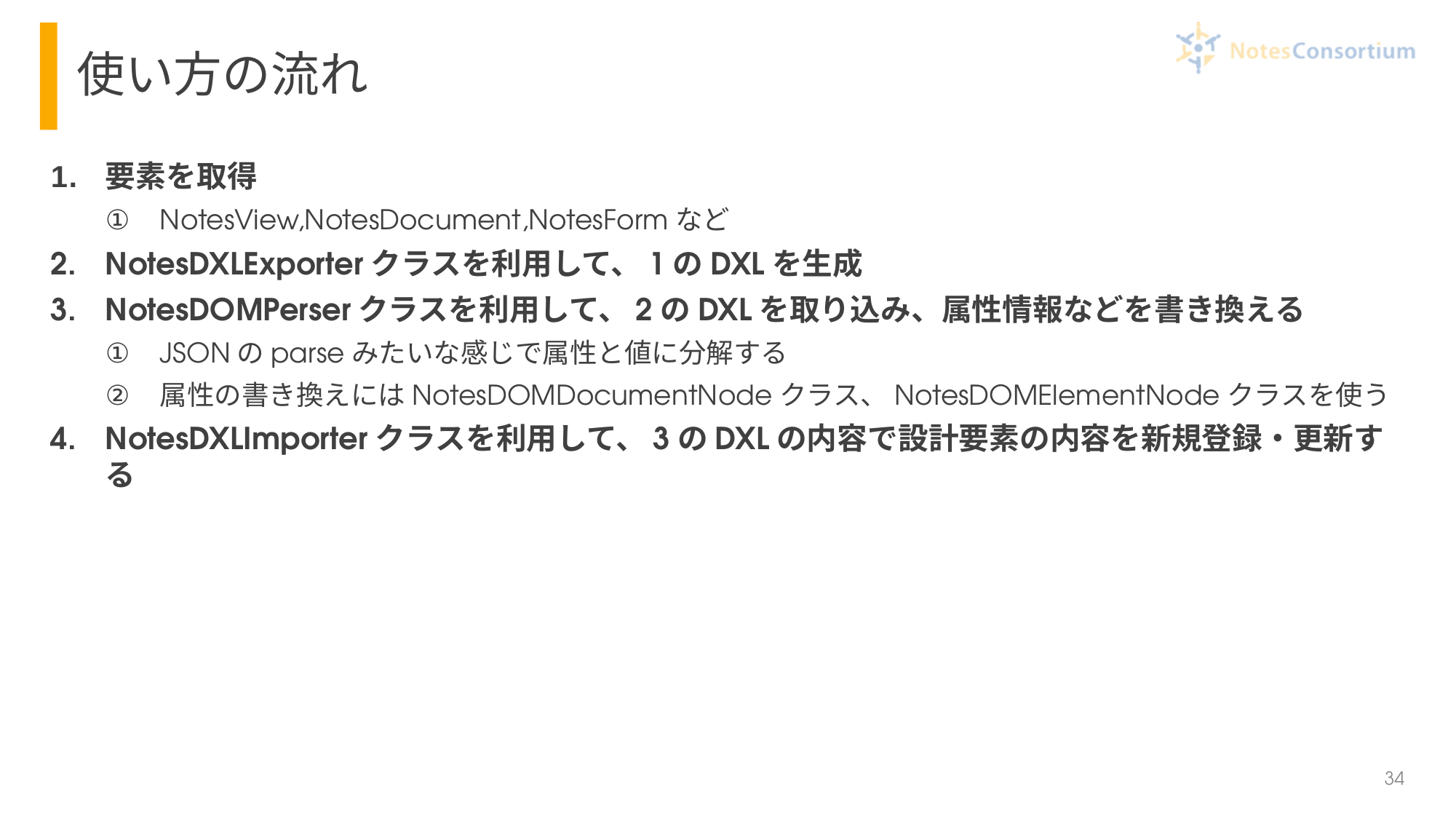

# 使い方の流れ
要素を取得
NotesView,NotesDocument,NotesFormなど
NotesDXLExporterクラスを利用して、1のDXLを生成
NotesDOMPerserクラスを利用して、2のDXLを取り込み、属性情報などを書き換える
JSONのparseみたいな感じで属性と値に分解する
属性の書き換えにはNotesDOMDocumentNodeクラス、NotesDOMElementNodeクラスを使う
NotesDXLImporterクラスを利用して、3のDXLの内容で設計要素の内容を新規登録・更新する
34